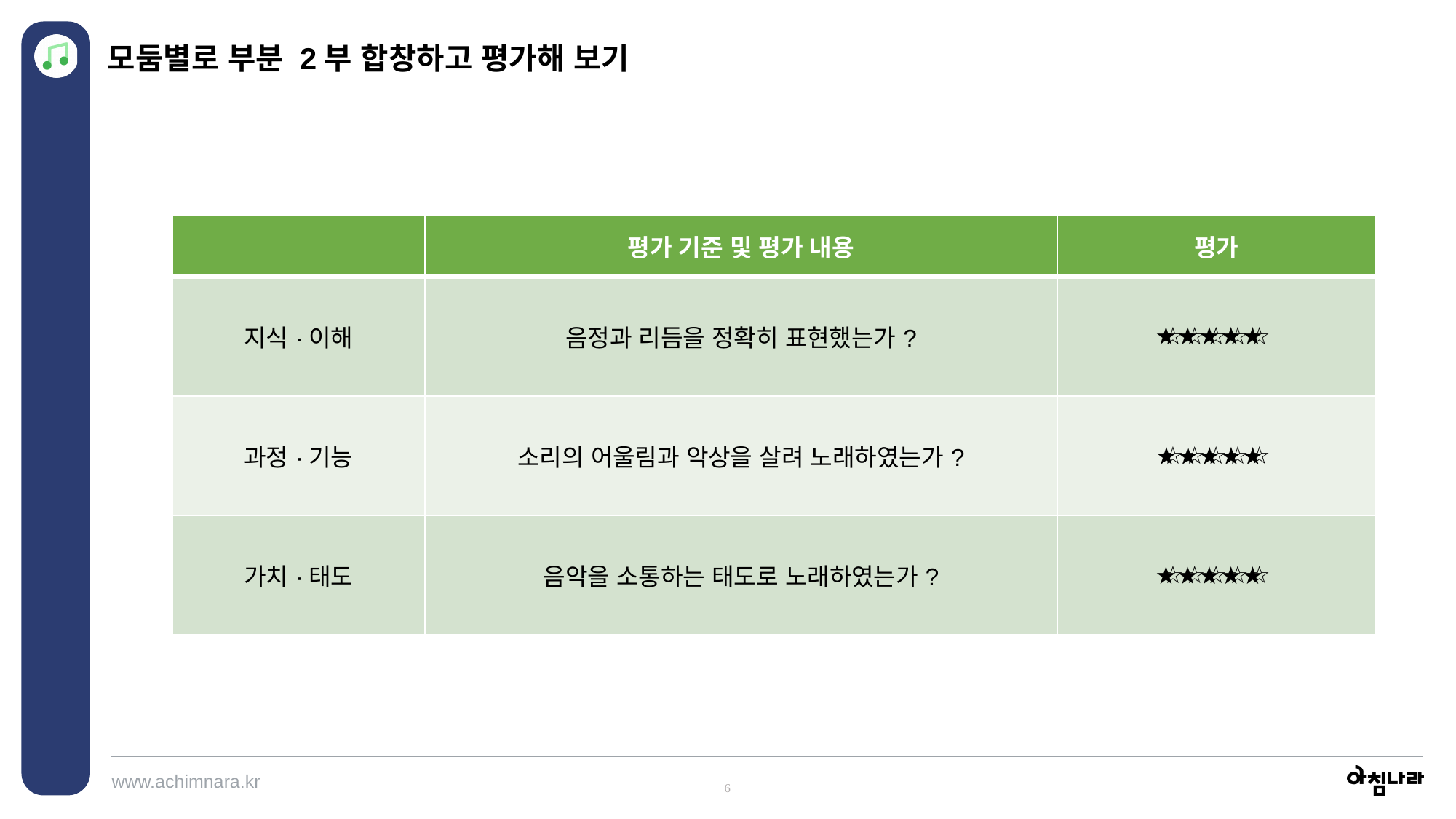

모둠별로 부분 2부 합창하고 평가해 보기
|  | 평가 기준 및 평가 내용 | 평가 |
| --- | --- | --- |
| 지식·이해 | 음정과 리듬을 정확히 표현했는가? | ☆☆☆☆☆ |
| 과정·기능 | 소리의 어울림과 악상을 살려 노래하였는가? | ☆☆☆☆☆ |
| 가치·태도 | 음악을 소통하는 태도로 노래하였는가? | ☆☆☆☆☆ |
★★★★★
★★★★★
★★★★★
6